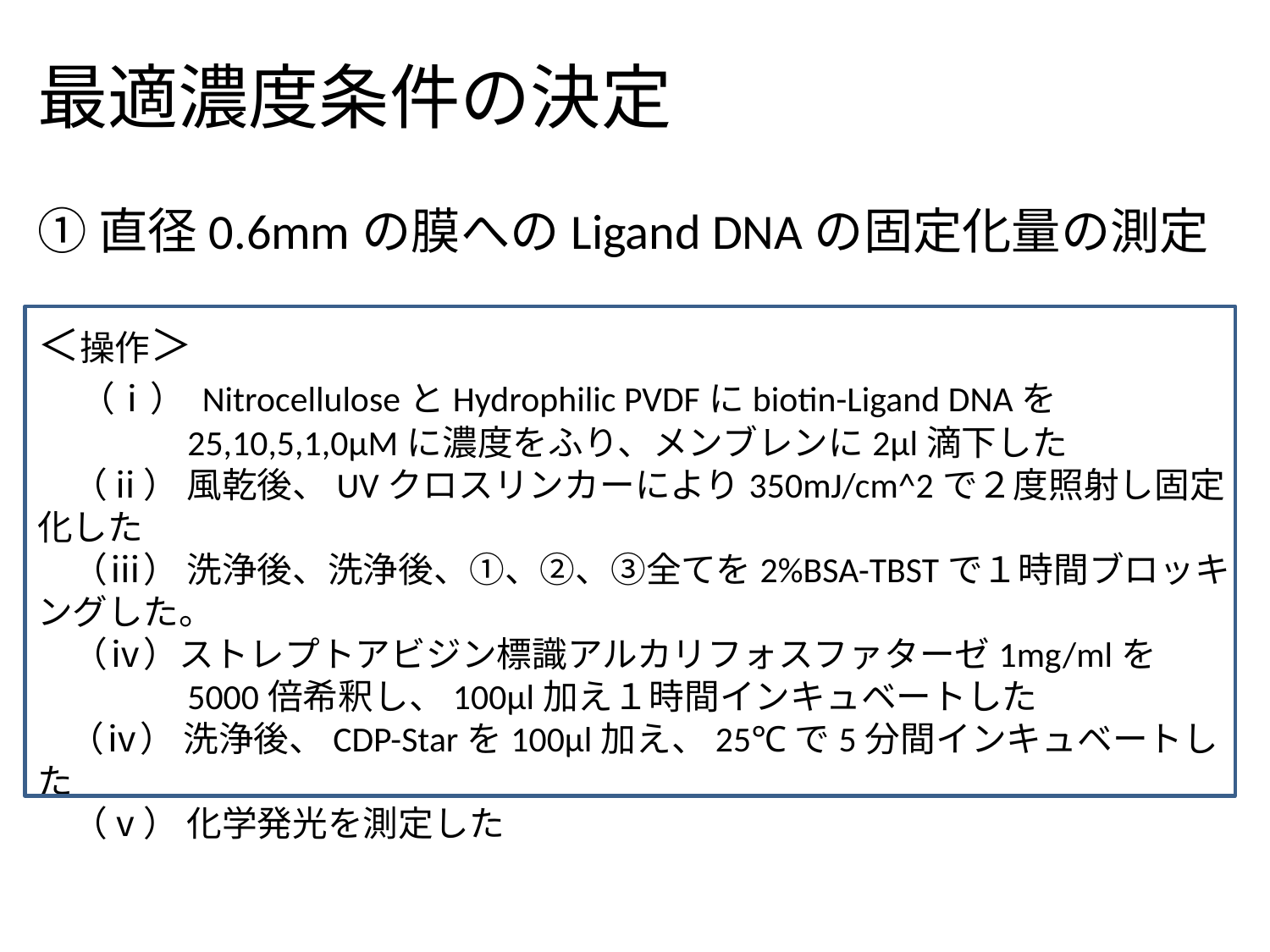

①直径0.6mmの膜へのLigand DNAの固定化量の測定

＜操作＞
　（ⅰ） NitrocelluloseとHydrophilic PVDFにbiotin-Ligand DNAを
　　　　25,10,5,1,0μMに濃度をふり、メンブレンに2μl滴下した
　（ⅱ） 風乾後、UVクロスリンカーにより350mJ/cm^2で２度照射し固定化した
　（ⅲ） 洗浄後、洗浄後、①、②、③全てを2%BSA-TBSTで１時間ブロッキングした。
　（ⅳ）ストレプトアビジン標識アルカリフォスファターゼ1mg/mlを
　　　　5000倍希釈し、100μl加え１時間インキュベートした
   （ⅳ） 洗浄後、CDP-Starを100μl加え、25℃で5分間インキュベートした
　（ⅴ） 化学発光を測定した

最適濃度条件の決定